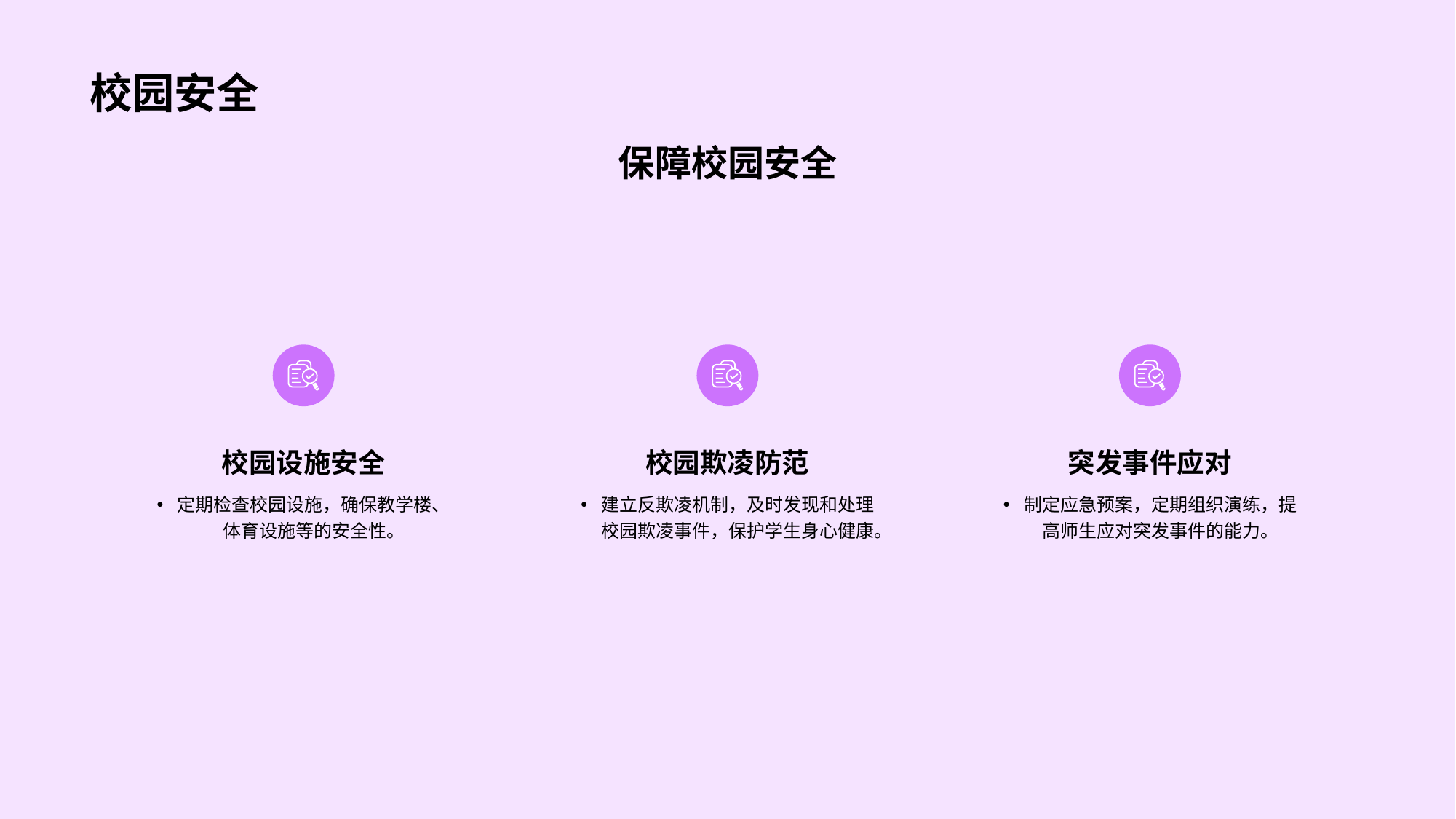

# 校园安全
保障校园安全

校园设施安全
定期检查校园设施，确保教学楼、体育设施等的安全性。

校园欺凌防范
建立反欺凌机制，及时发现和处理校园欺凌事件，保护学生身心健康。

突发事件应对
制定应急预案，定期组织演练，提高师生应对突发事件的能力。